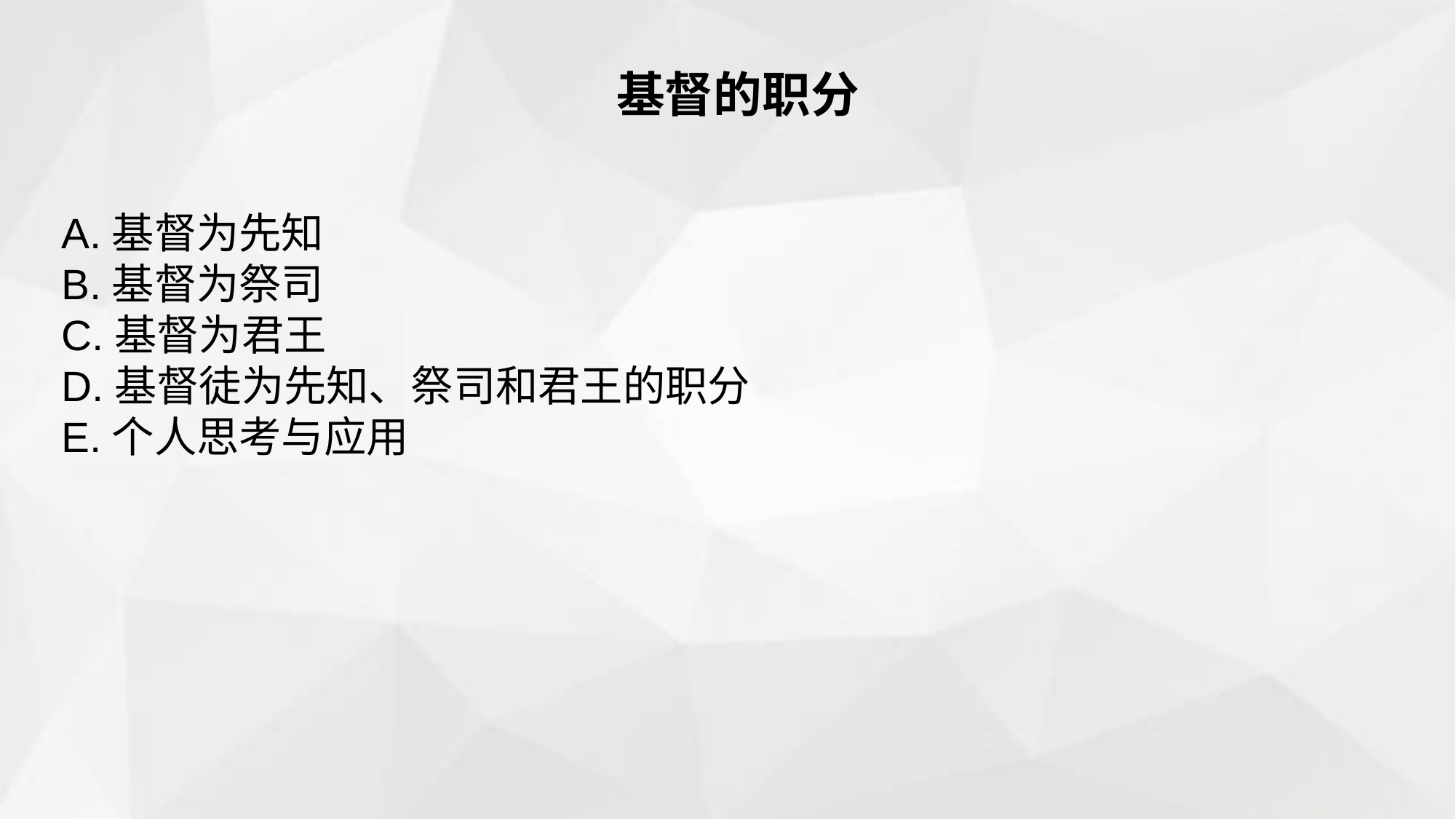

基督的职分

A.基督为先知
B.基督为祭司
C.基督为君王
D.基督徒为先知、祭司和君王的职分
E.个人思考与应用
7